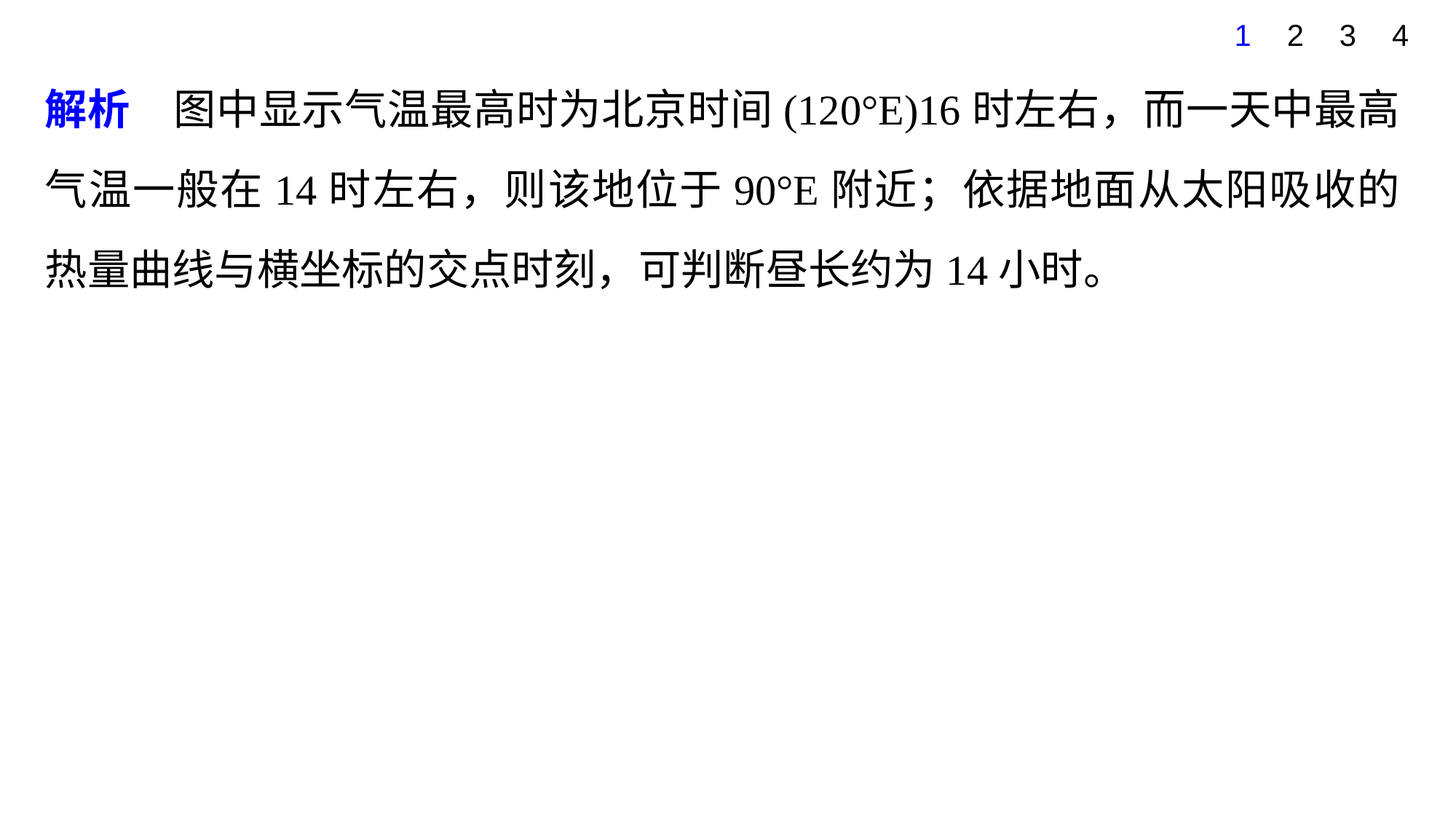

1
2
3
4
解析　图中显示气温最高时为北京时间(120°E)16时左右，而一天中最高气温一般在14时左右，则该地位于90°E附近；依据地面从太阳吸收的热量曲线与横坐标的交点时刻，可判断昼长约为14小时。